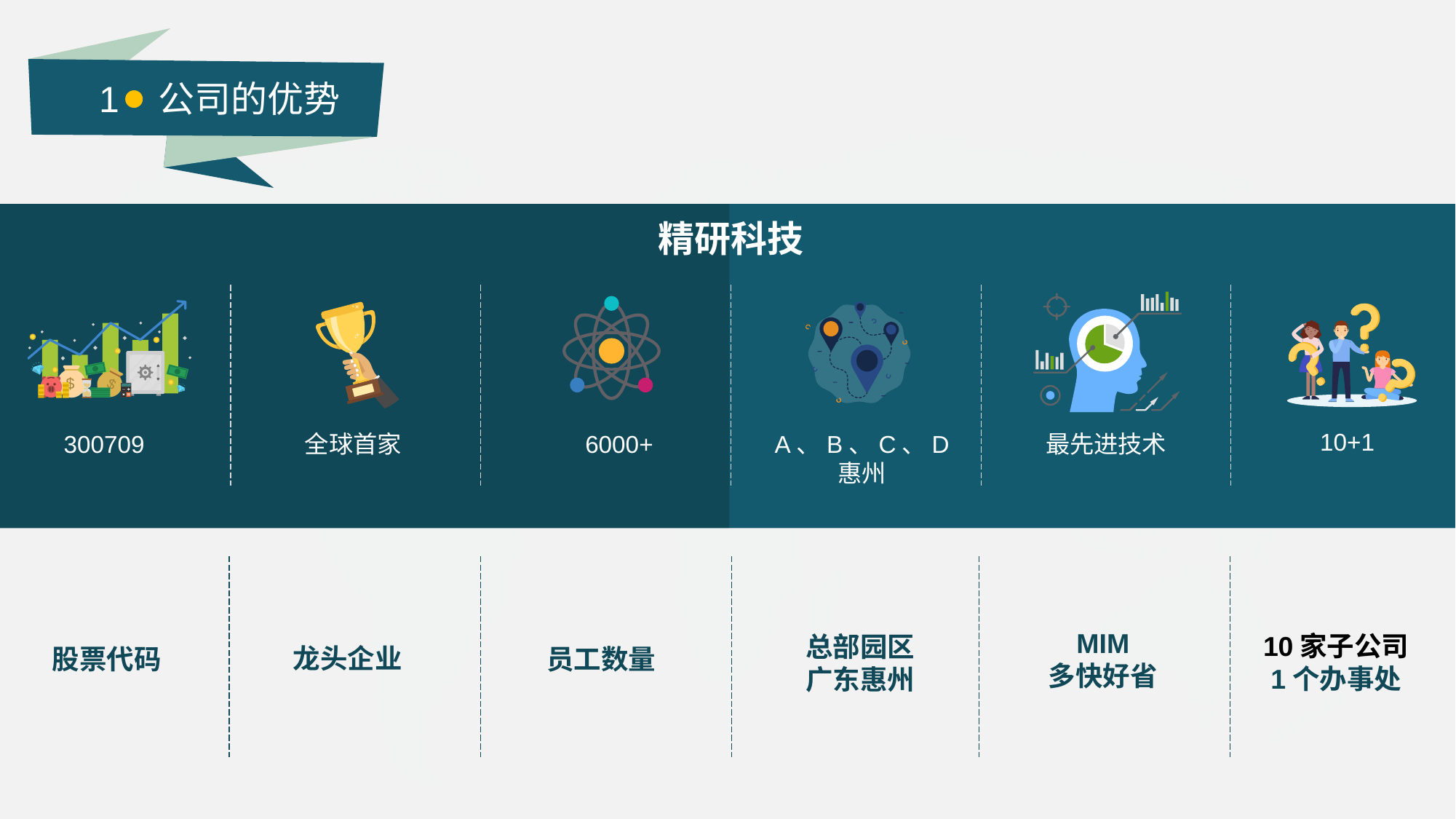

1   公司的优势

精研科技

$
$

10+1
A、B、C、D
惠州
300709
全球首家
6000+
最先进技术
MIM
多快好省
10家子公司
1个办事处
总部园区
广东惠州
龙头企业
股票代码
员工数量